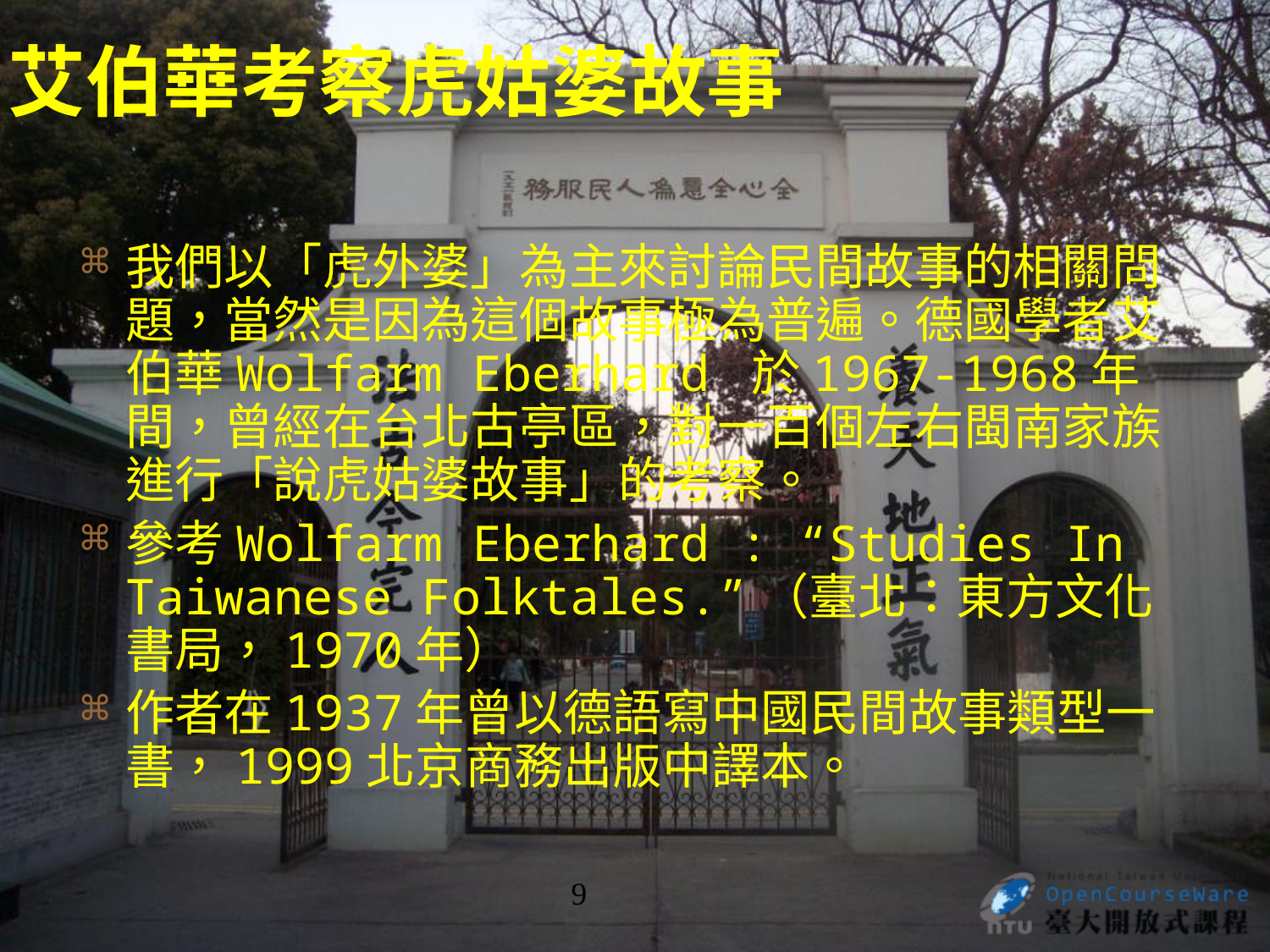

# 艾伯華考察虎姑婆故事
我們以「虎外婆」為主來討論民間故事的相關問題，當然是因為這個故事極為普遍。德國學者艾伯華Wolfarm Eberhard 於1967-1968年間，曾經在台北古亭區，對一百個左右閩南家族進行「說虎姑婆故事」的考察。
參考Wolfarm Eberhard : “Studies In Taiwanese Folktales.”（臺北：東方文化書局，1970年）
作者在1937年曾以德語寫中國民間故事類型一書，1999北京商務出版中譯本。
9